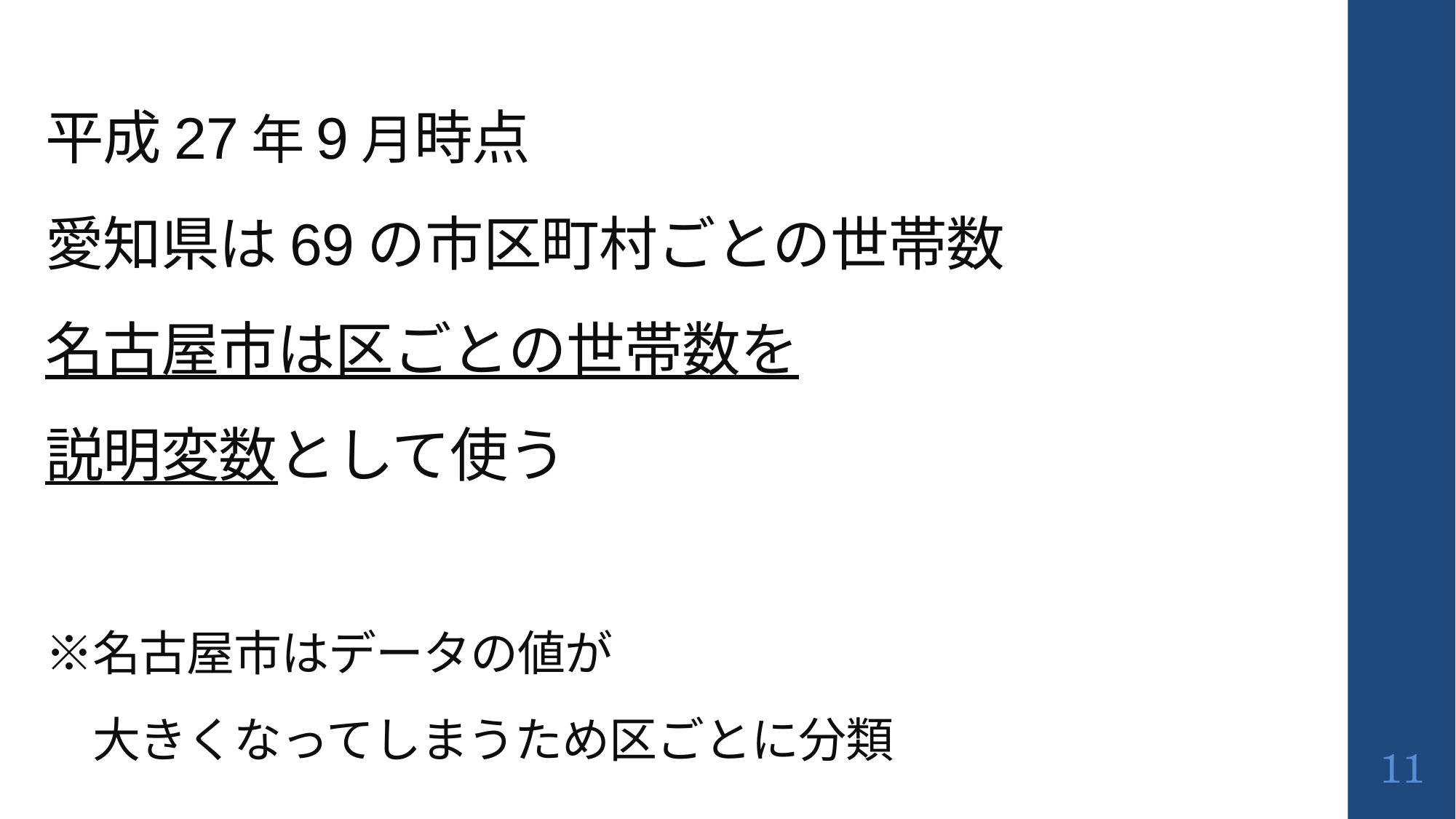

# 平成27年9月時点 愛知県は69の市区町村ごとの世帯数 名古屋市は区ごとの世帯数を 説明変数として使う ※名古屋市はデータの値が 　大きくなってしまうため区ごとに分類
11